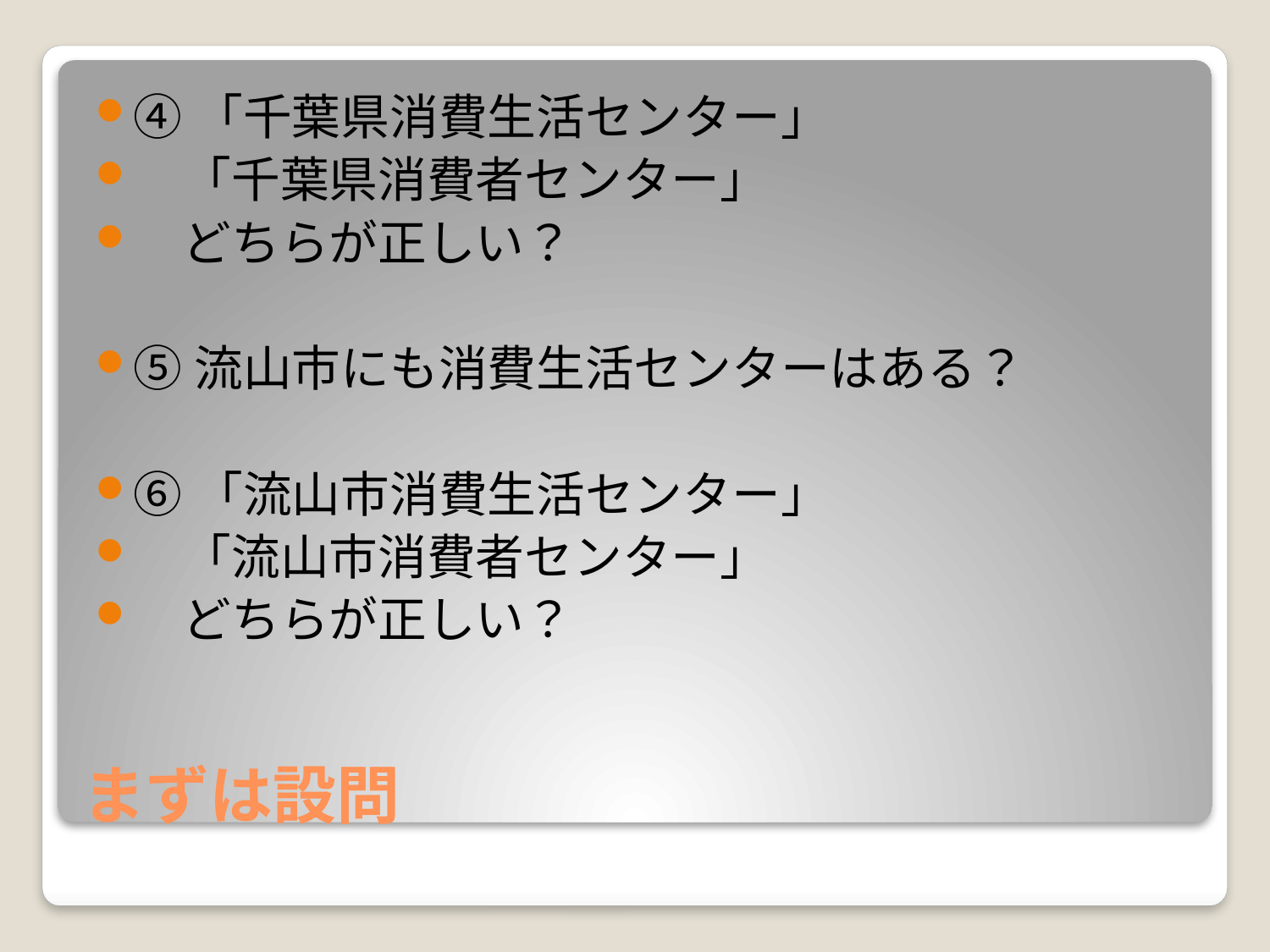

④「千葉県消費生活センター」
　「千葉県消費者センター」
　どちらが正しい？

⑤流山市にも消費生活センターはある？

⑥「流山市消費生活センター」
　「流山市消費者センター」
　どちらが正しい？
# まずは設問